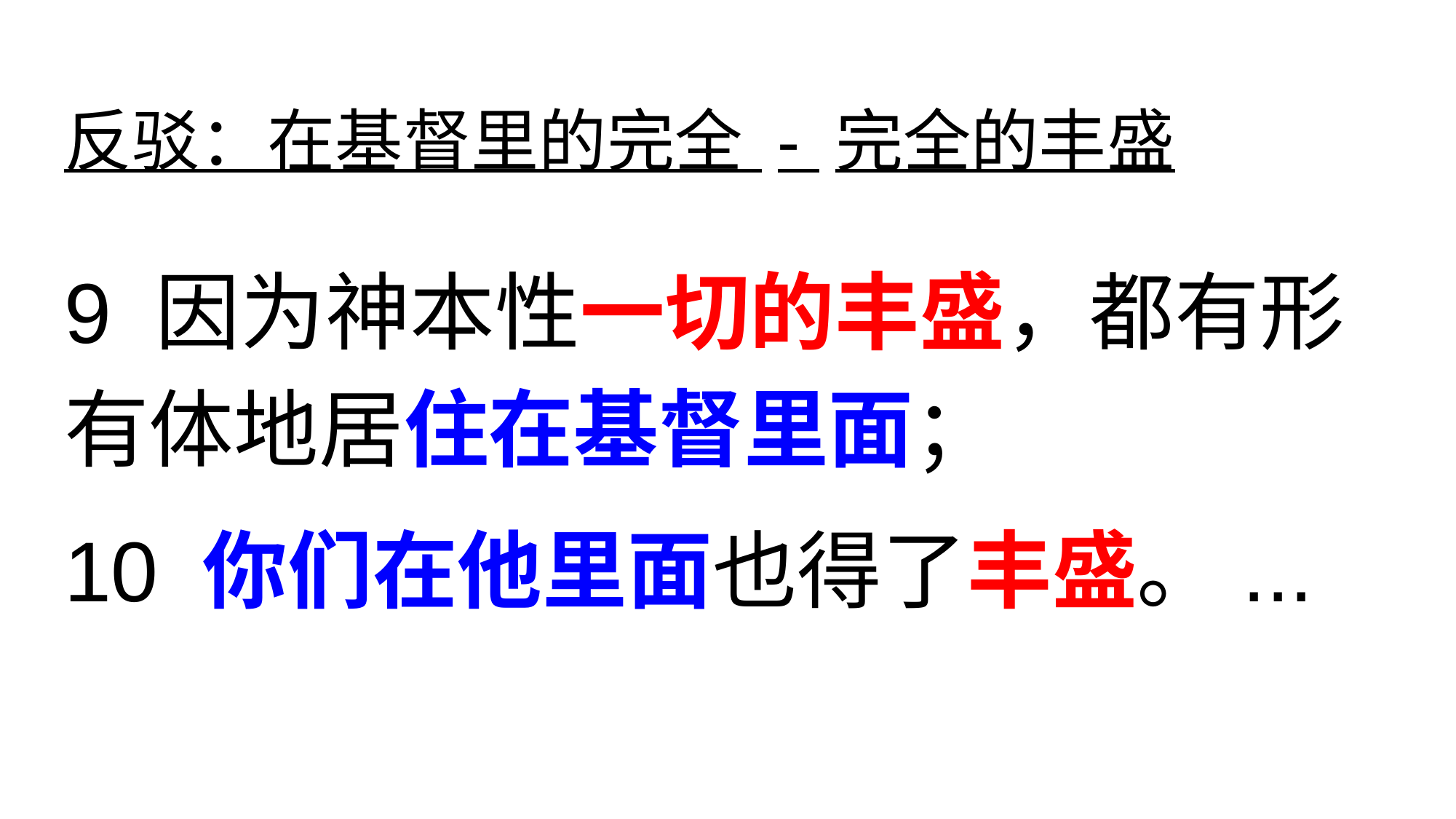

# 反驳：在基督里的完全 - 完全的丰盛
9 因为神本性一切的丰盛，都有形有体地居住在基督里面；
10 你们在他里面也得了丰盛。...